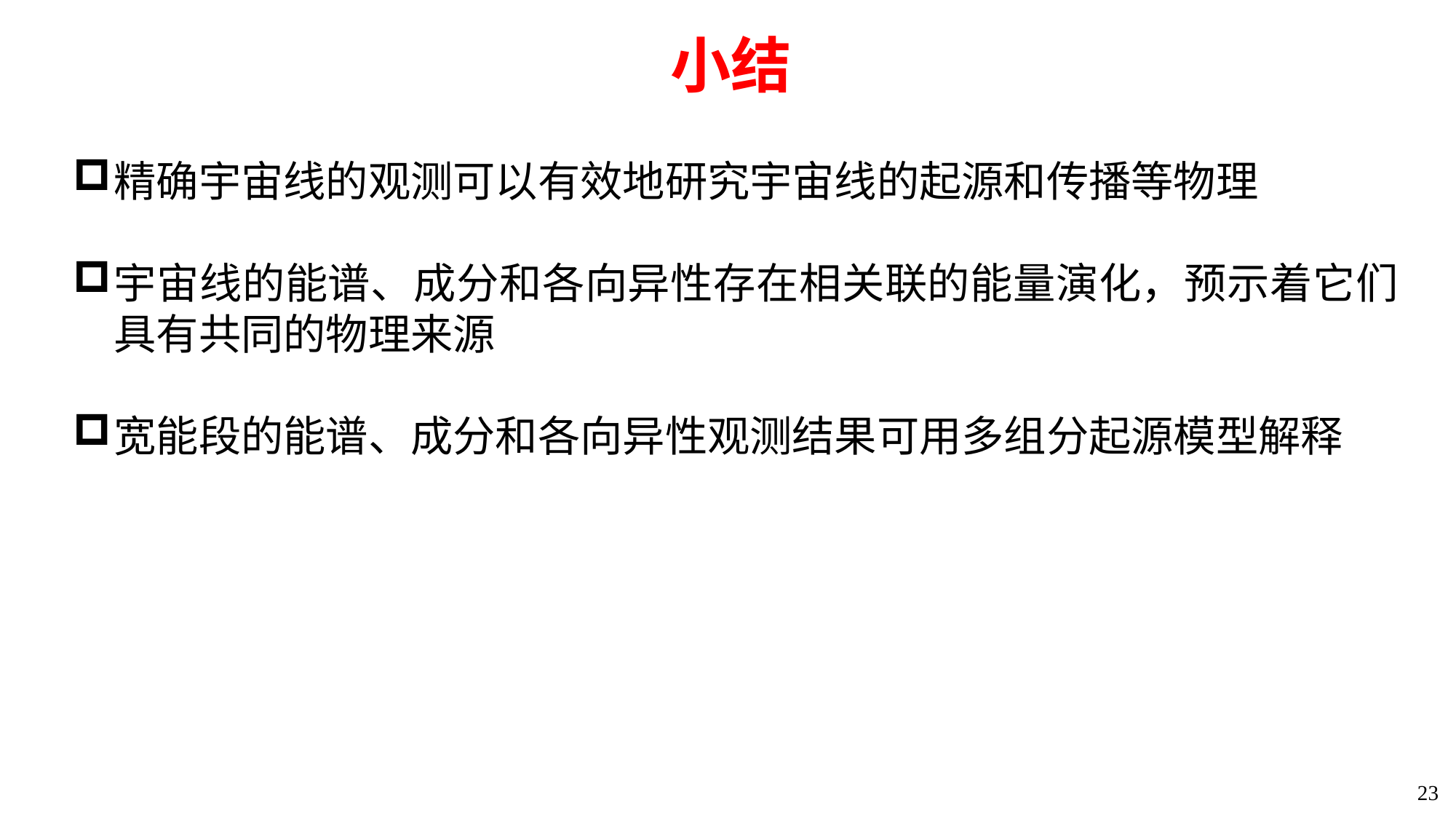

小结
精确宇宙线的观测可以有效地研究宇宙线的起源和传播等物理

宇宙线的能谱、成分和各向异性存在相关联的能量演化，预示着它们具有共同的物理来源

宽能段的能谱、成分和各向异性观测结果可用多组分起源模型解释
23